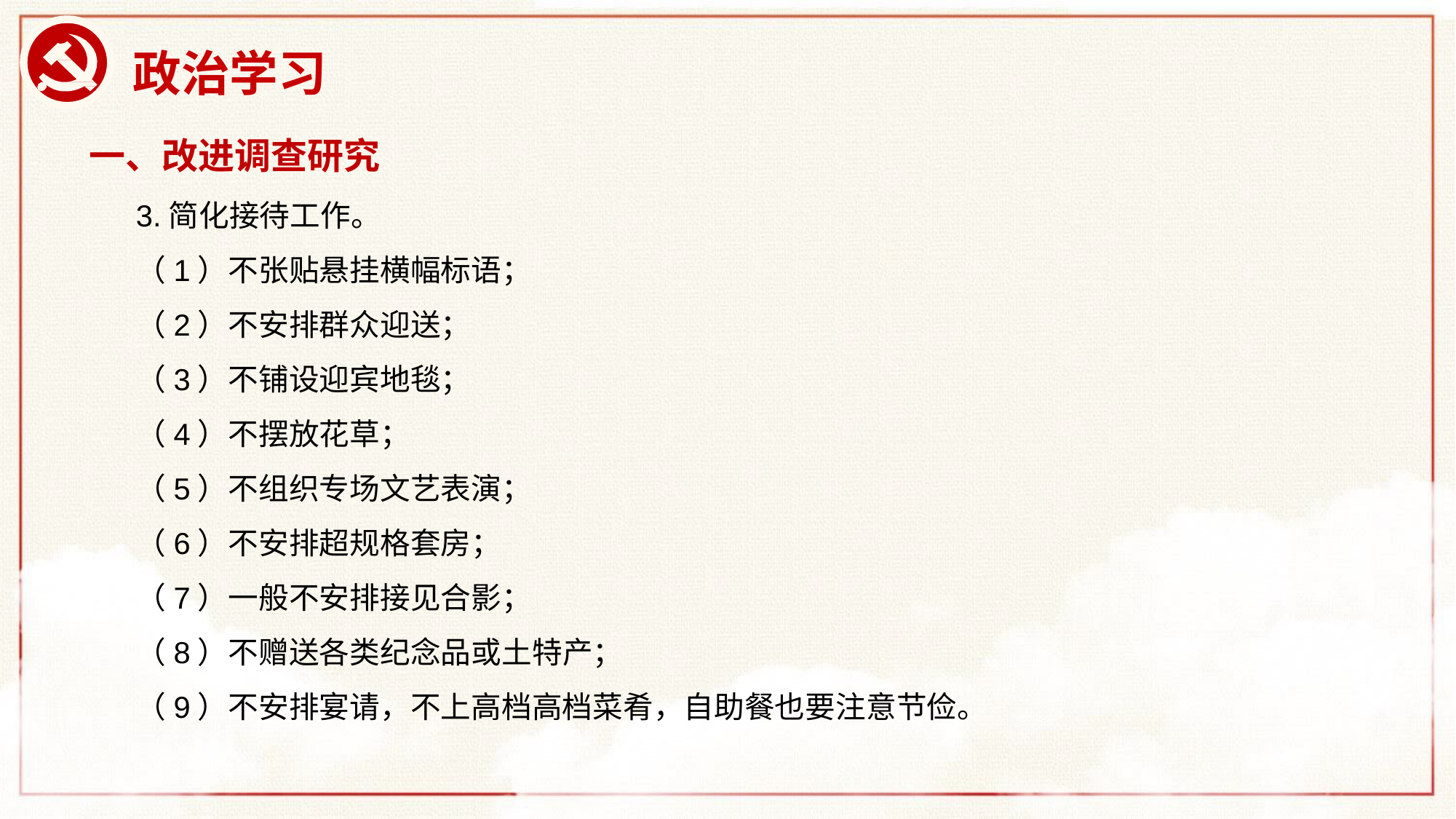

# 政治学习
一、改进调查研究
3.简化接待工作。
（1）不张贴悬挂横幅标语；
（2）不安排群众迎送；
（3）不铺设迎宾地毯；
（4）不摆放花草；
（5）不组织专场文艺表演；
（6）不安排超规格套房；
（7）一般不安排接见合影；
（8）不赠送各类纪念品或土特产；
（9）不安排宴请，不上高档高档菜肴，自助餐也要注意节俭。